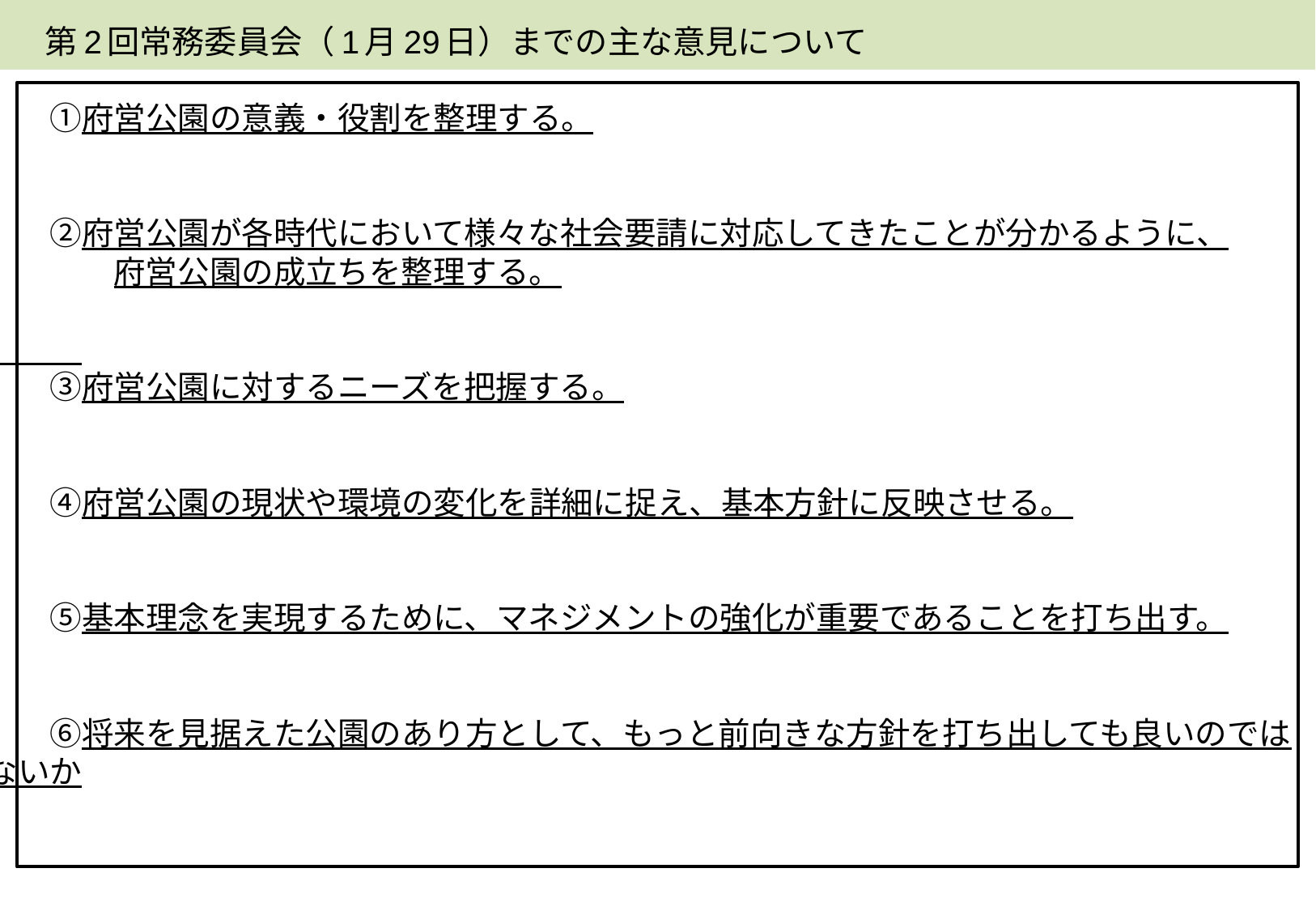

第2回常務委員会（1月29日）までの主な意見について

　　①府営公園の意義・役割を整理する。

　　②府営公園が各時代において様々な社会要請に対応してきたことが分かるように、
　　　　府営公園の成立ちを整理する。

　　③府営公園に対するニーズを把握する。

　　④府営公園の現状や環境の変化を詳細に捉え、基本方針に反映させる。

　　⑤基本理念を実現するために、マネジメントの強化が重要であることを打ち出す。

　　⑥将来を見据えた公園のあり方として、もっと前向きな方針を打ち出しても良いのではないか